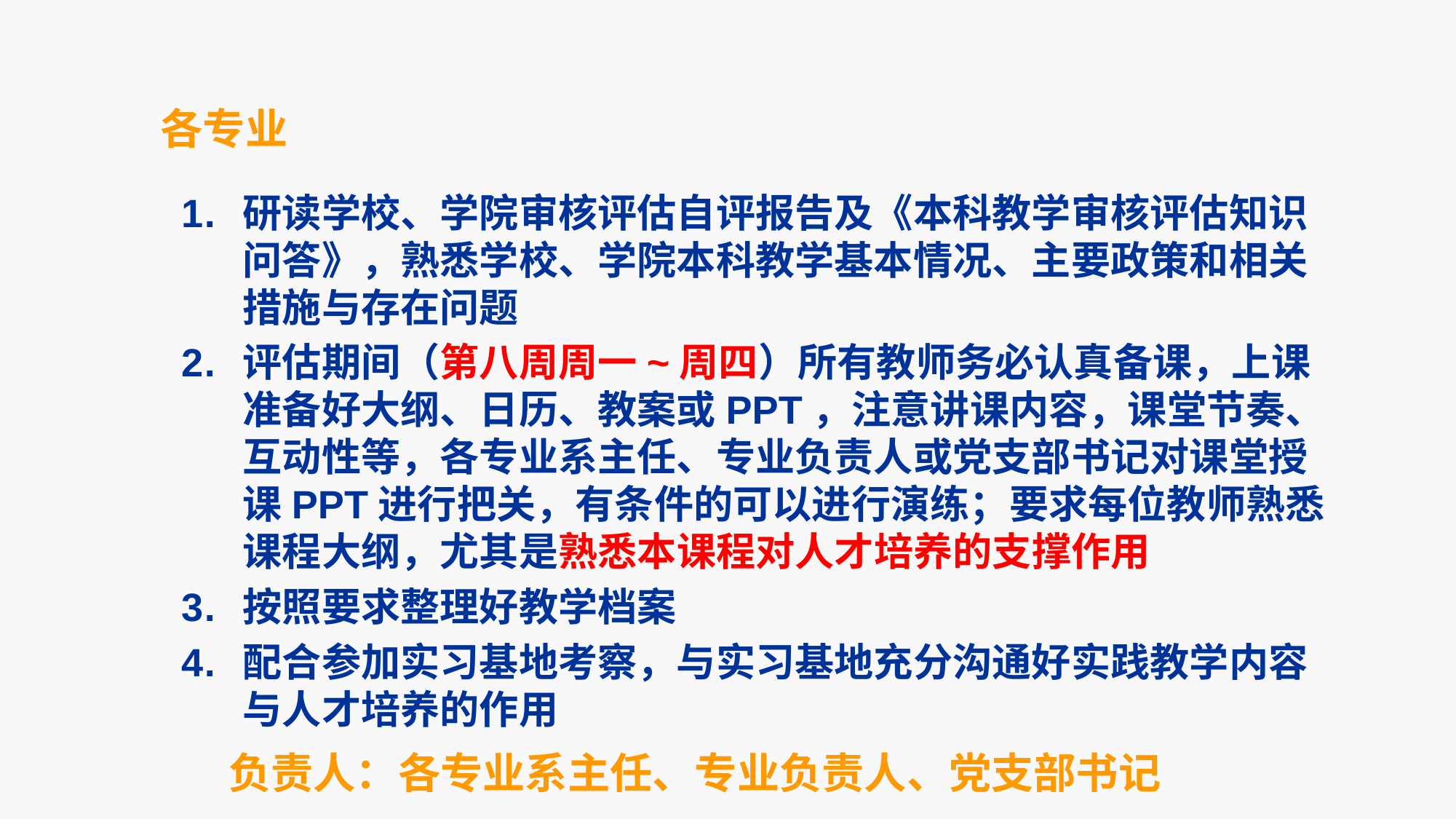

各专业

研读学校、学院审核评估自评报告及《本科教学审核评估知识问答》，熟悉学校、学院本科教学基本情况、主要政策和相关措施与存在问题
评估期间（第八周周一~周四）所有教师务必认真备课，上课准备好大纲、日历、教案或PPT，注意讲课内容，课堂节奏、互动性等，各专业系主任、专业负责人或党支部书记对课堂授课PPT进行把关，有条件的可以进行演练；要求每位教师熟悉课程大纲，尤其是熟悉本课程对人才培养的支撑作用
按照要求整理好教学档案
配合参加实习基地考察，与实习基地充分沟通好实践教学内容与人才培养的作用
负责人：各专业系主任、专业负责人、党支部书记